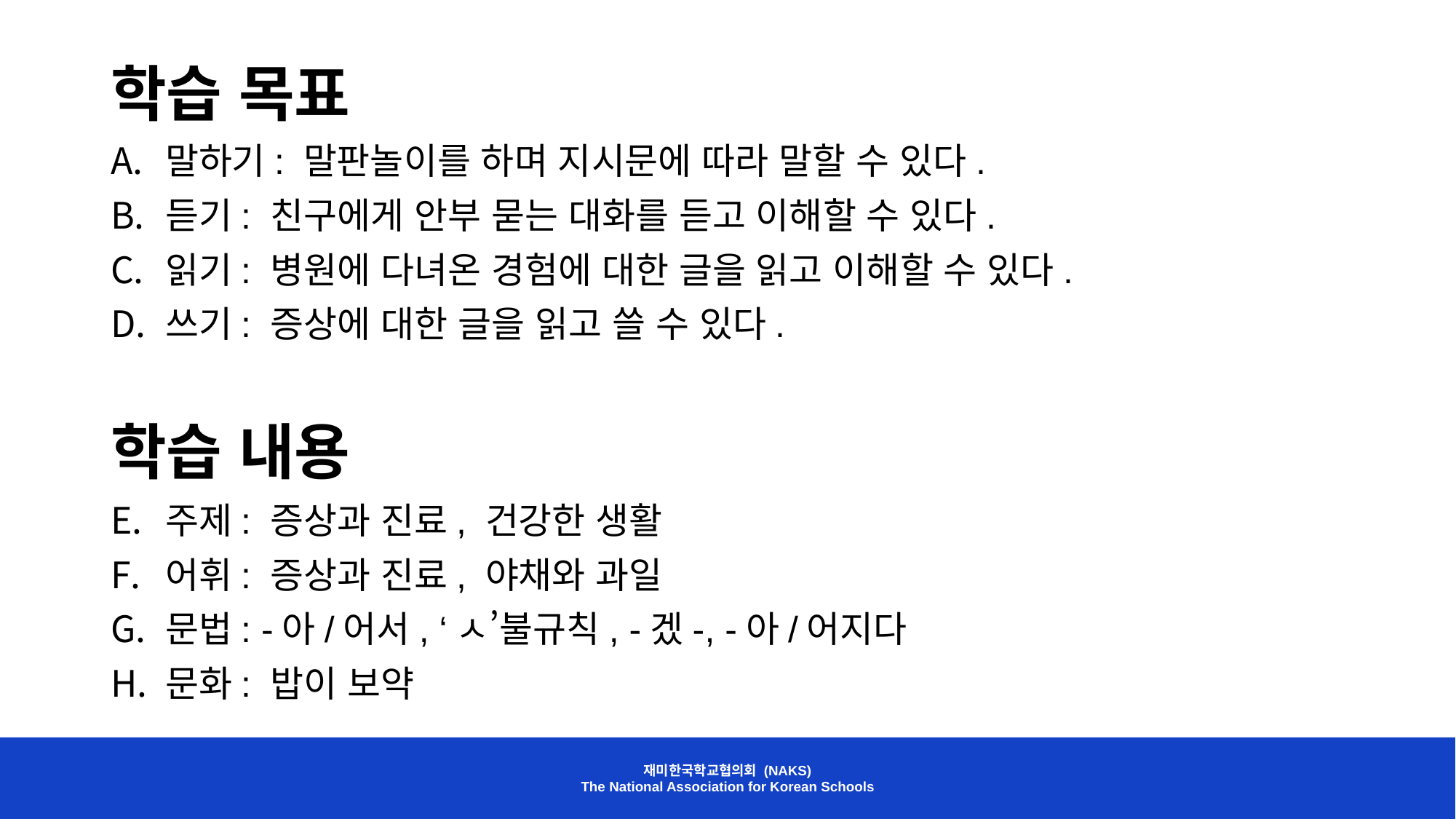

학습 목표
말하기: 말판놀이를 하며 지시문에 따라 말할 수 있다.
듣기: 친구에게 안부 묻는 대화를 듣고 이해할 수 있다.
읽기: 병원에 다녀온 경험에 대한 글을 읽고 이해할 수 있다.
쓰기: 증상에 대한 글을 읽고 쓸 수 있다.

학습 내용
주제: 증상과 진료, 건강한 생활
어휘: 증상과 진료, 야채와 과일
문법: -아/어서, ‘ㅅ’불규칙, -겠-, -아/어지다
문화: 밥이 보약